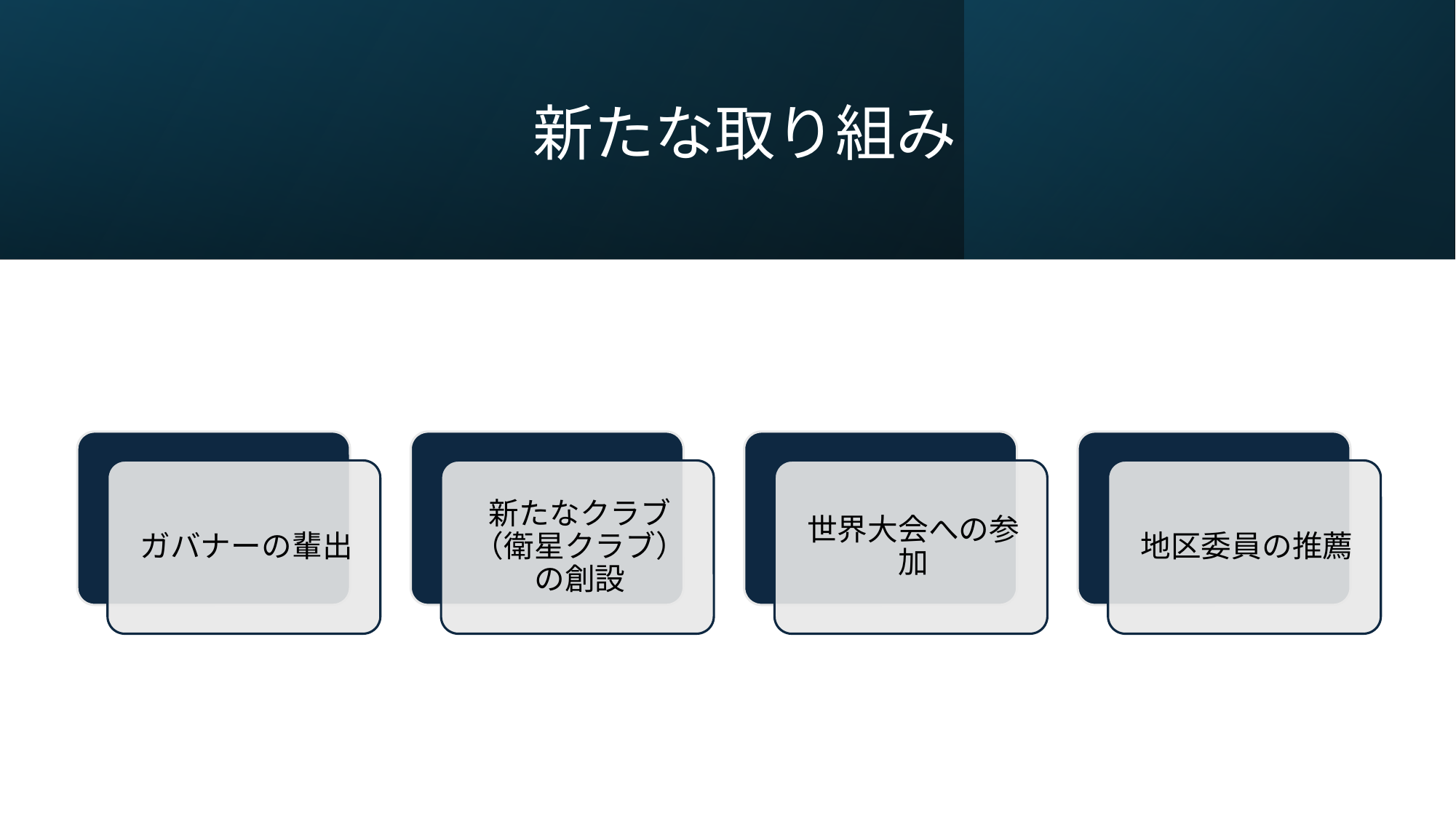

# 新たな取り組み
ガバナーの輩出
新たなクラブ（衛星クラブ）の創設
世界大会への参加
地区委員の推薦